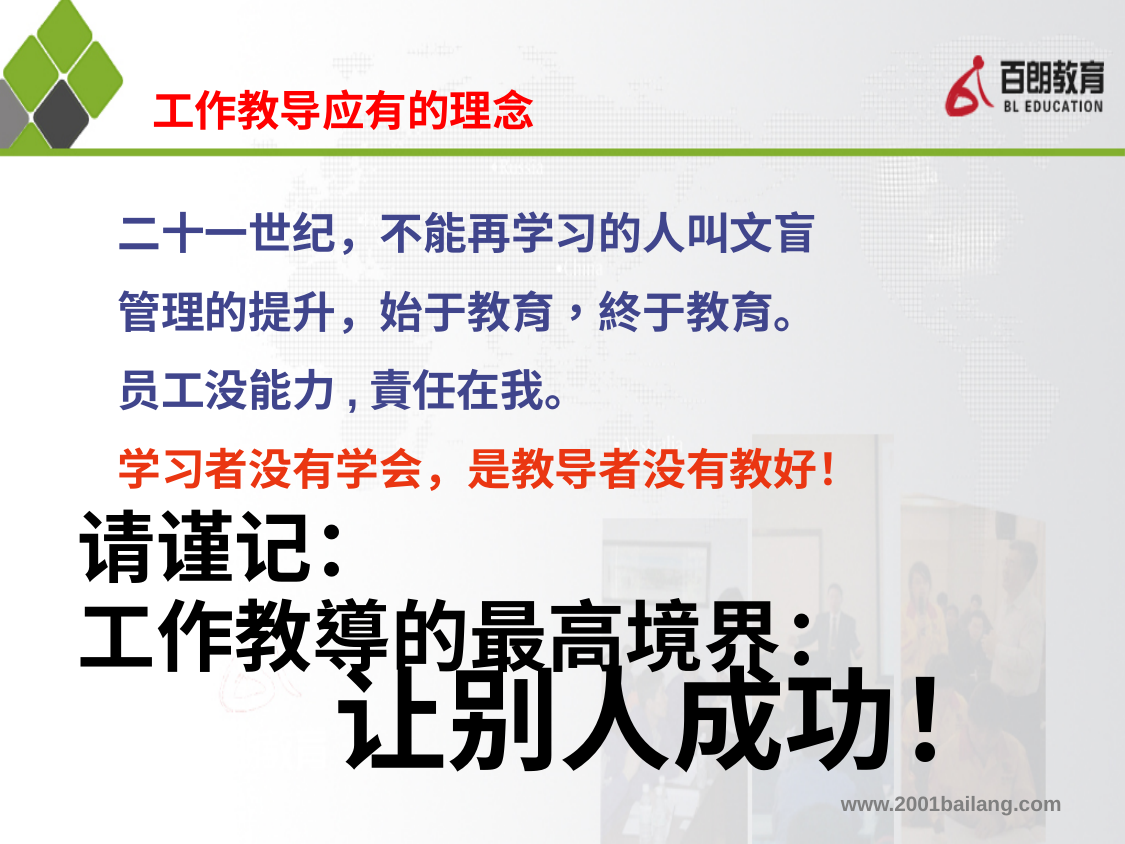

# 工作教导应有的理念
  二十一世纪，不能再学习的人叫文盲
  管理的提升，始于教育，終于教育。
  员工没能力,責任在我。
  学习者没有学会，是教导者没有教好！
请谨记：
工作教導的最高境界：
让别人成功！